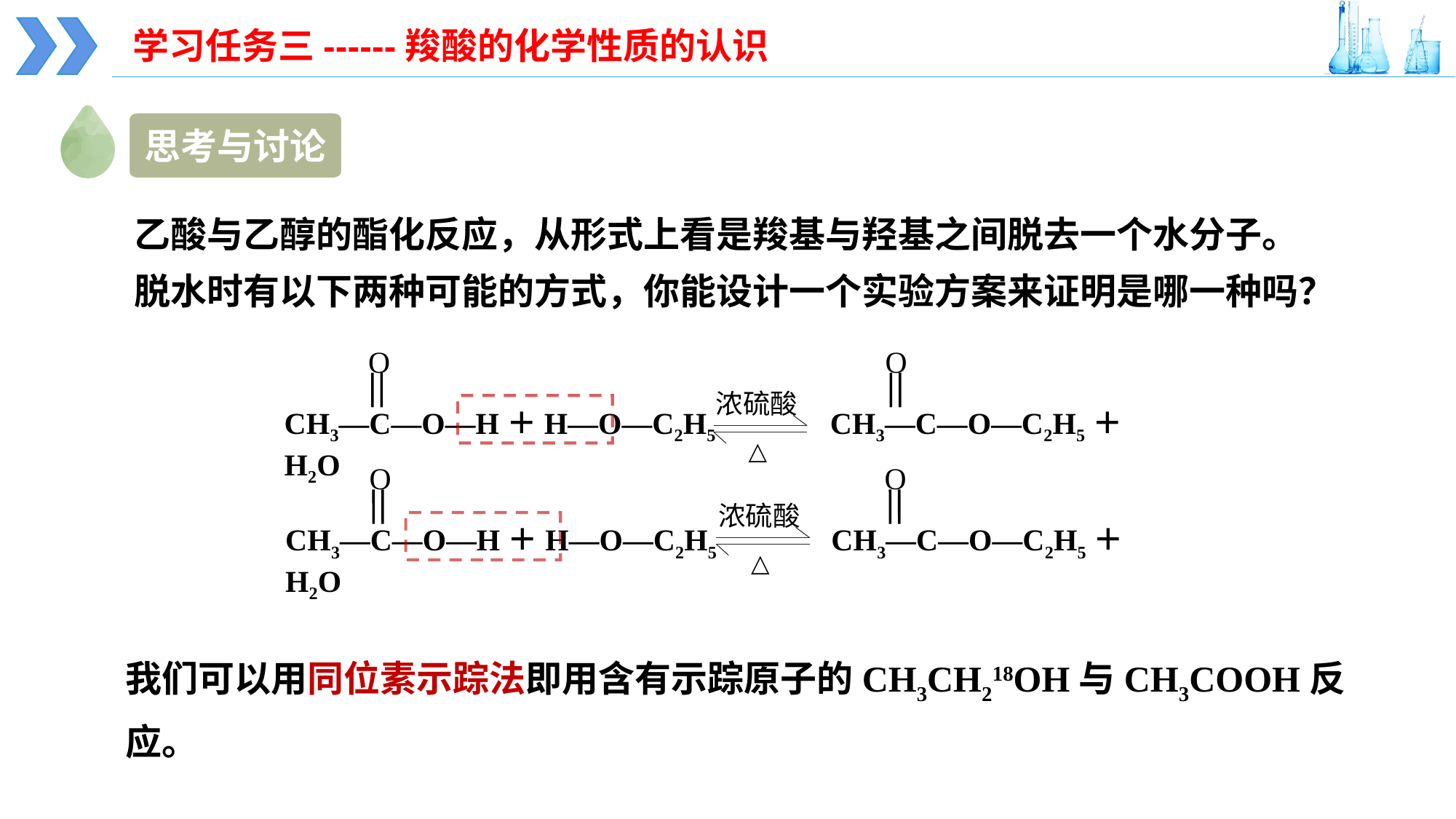

学习任务三------羧酸的化学性质的认识
思考与讨论

乙酸与乙醇的酯化反应，从形式上看是羧基与羟基之间脱去一个水分子。脱水时有以下两种可能的方式，你能设计一个实验方案来证明是哪一种吗？
O
O

浓硫酸
△

CH3—C—O—H＋H—O—C2H5               CH3—C—O—C2H5＋H2O
O
O

浓硫酸
△

CH3—C—O—H＋H—O—C2H5               CH3—C—O—C2H5＋H2O
我们可以用同位素示踪法即用含有示踪原子的CH3CH218OH与CH3COOH反应。